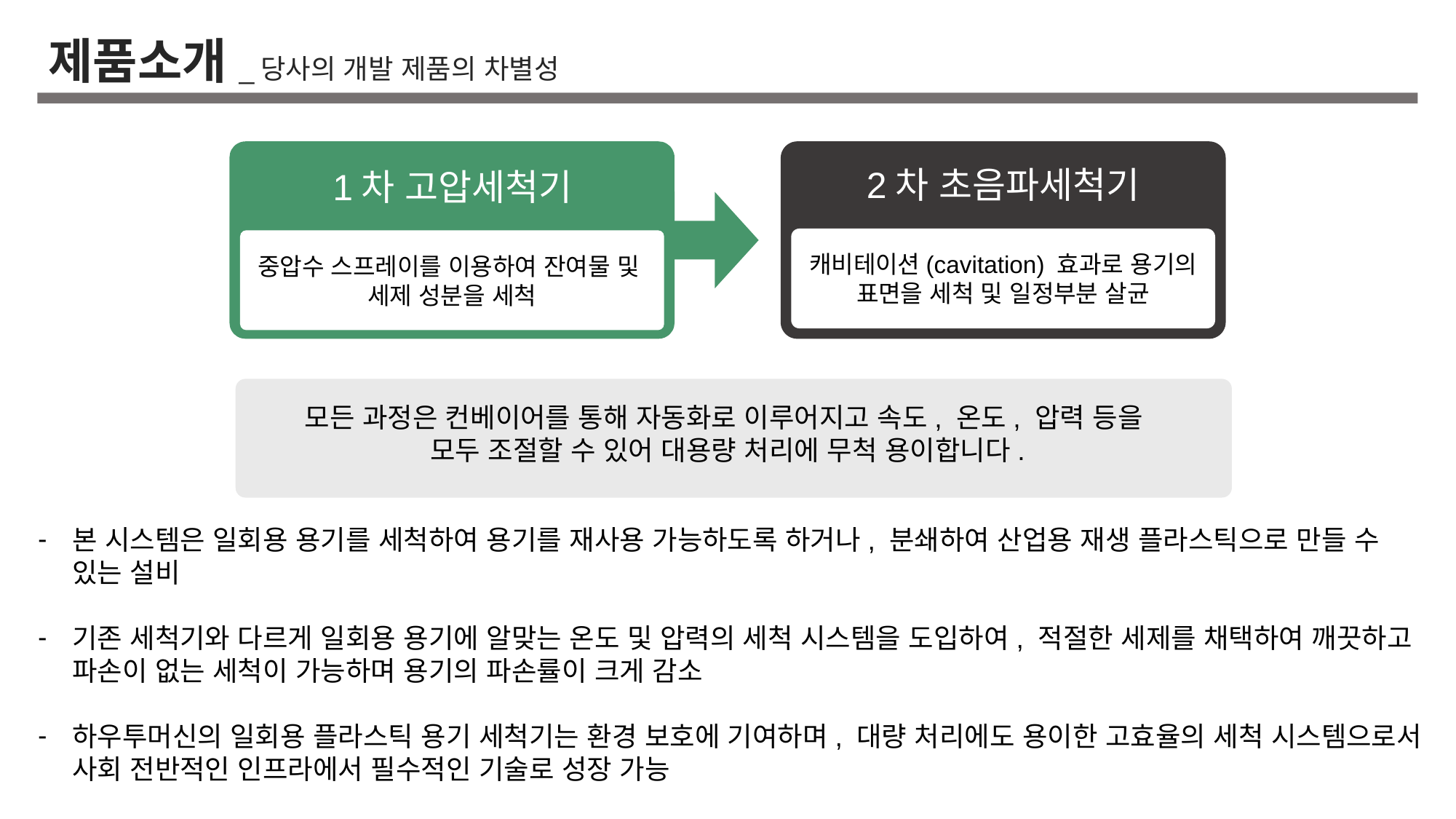

제품소개_당사의 개발 제품의 차별성

1차 고압세척기
캐비테이션(cavitation) 효과로 용기의 표면을 세척 및 일정부분 살균

2차 초음파세척기

중압수 스프레이를 이용하여 잔여물 및
세제 성분을 세척

모든 과정은 컨베이어를 통해 자동화로 이루어지고 속도, 온도, 압력 등을
모두 조절할 수 있어 대용량 처리에 무척 용이합니다.
본 시스템은 일회용 용기를 세척하여 용기를 재사용 가능하도록 하거나, 분쇄하여 산업용 재생 플라스틱으로 만들 수 있는 설비

기존 세척기와 다르게 일회용 용기에 알맞는 온도 및 압력의 세척 시스템을 도입하여, 적절한 세제를 채택하여 깨끗하고 파손이 없는 세척이 가능하며 용기의 파손률이 크게 감소

하우투머신의 일회용 플라스틱 용기 세척기는 환경 보호에 기여하며, 대량 처리에도 용이한 고효율의 세척 시스템으로서 사회 전반적인 인프라에서 필수적인 기술로 성장 가능